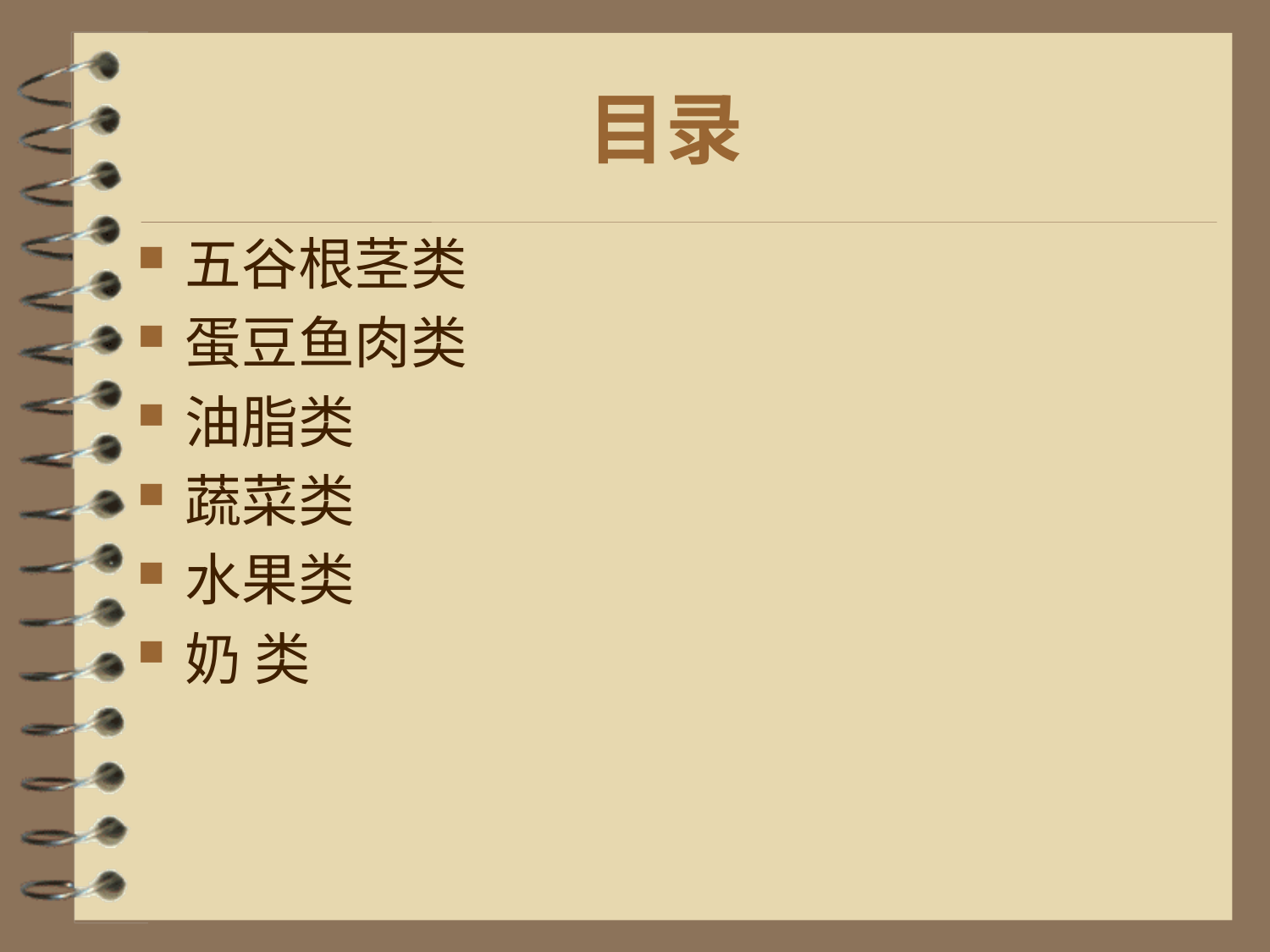

# 目录
五谷根茎类
蛋豆鱼肉类
油脂类
蔬菜类
水果类
奶 类